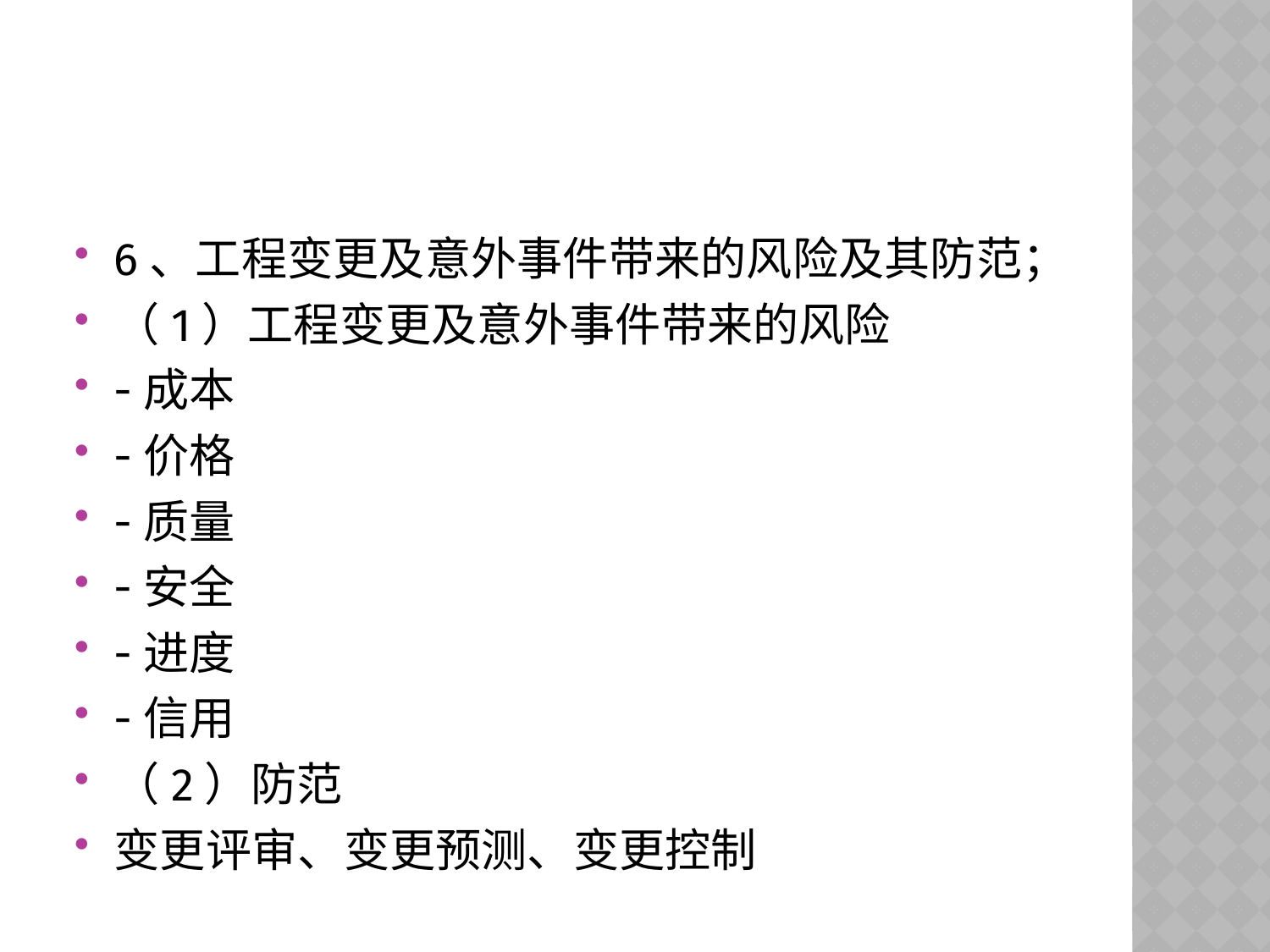

#
6、工程变更及意外事件带来的风险及其防范；
（1）工程变更及意外事件带来的风险
-成本
-价格
-质量
-安全
-进度
-信用
（2）防范
变更评审、变更预测、变更控制